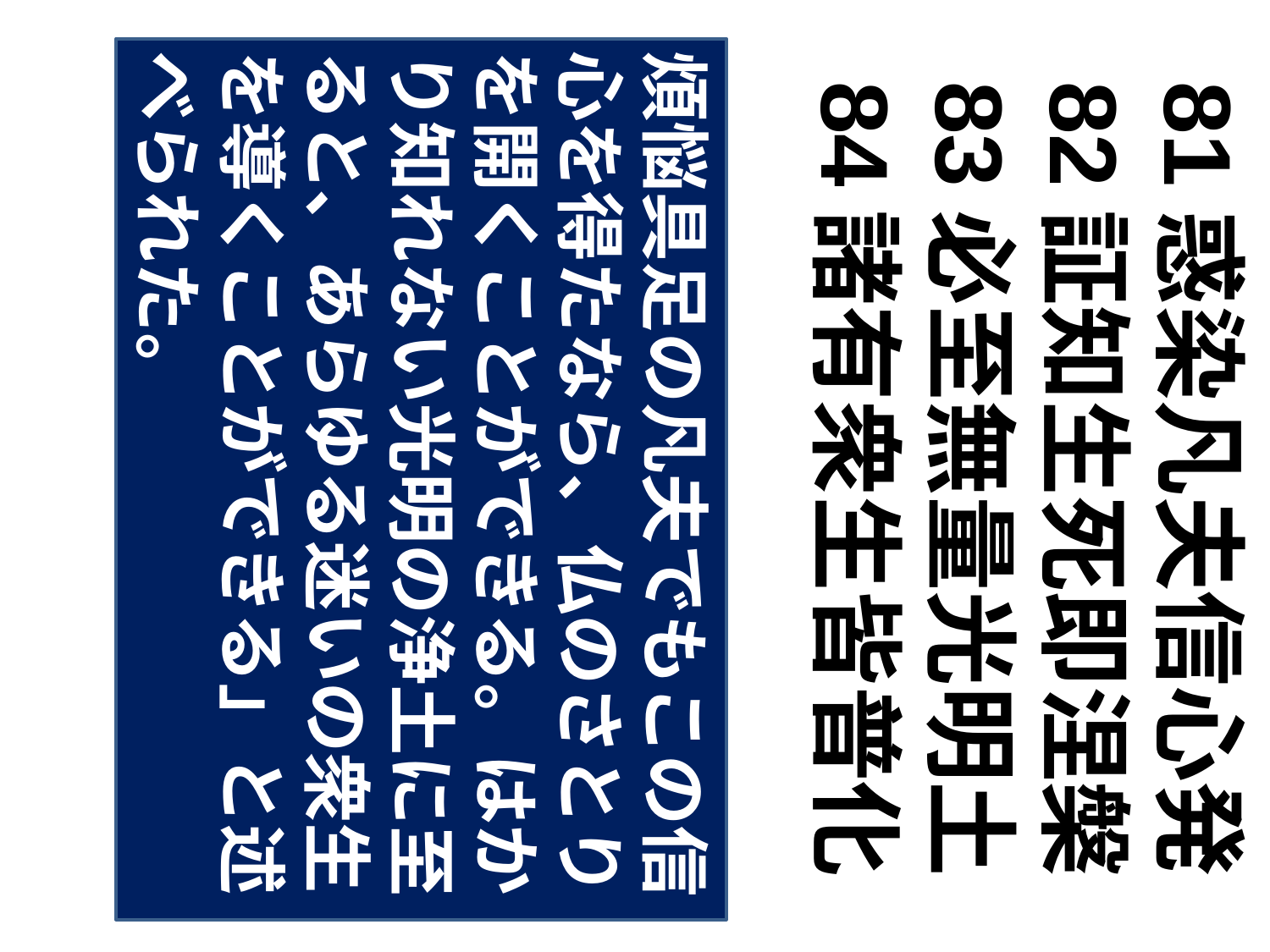

煩悩具足の凡夫でもこの信心を得たなら、仏のさとりを開くことができる。はかり知れない光明の浄土に至ると、あらゆる迷いの衆生を導くことができる」と述べられた。
81惑染凡夫信心発
82証知生死即涅槃
83必至無量光明土
84諸有衆生皆普化